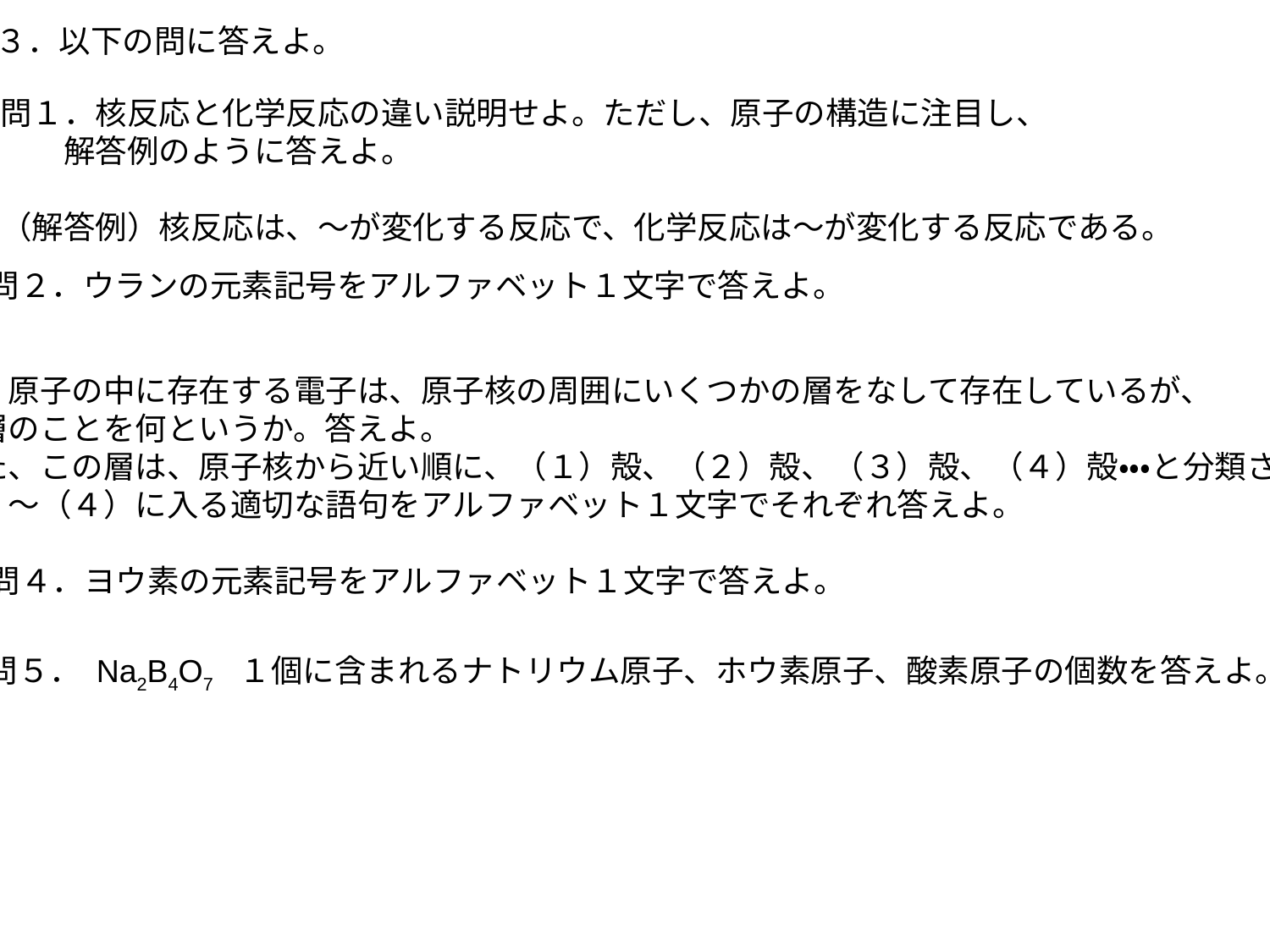

３．以下の問に答えよ。
問１．核反応と化学反応の違い説明せよ。ただし、原子の構造に注目し、
　　解答例のように答えよ。

（解答例）核反応は、～が変化する反応で、化学反応は～が変化する反応である。
問２．ウランの元素記号をアルファベット１文字で答えよ。
問３．原子の中に存在する電子は、原子核の周囲にいくつかの層をなして存在しているが、
この層のことを何というか。答えよ。
　また、この層は、原子核から近い順に、（１）殻、（２）殻、（３）殻、（４）殻・・・と分類される。
（１）～（４）に入る適切な語句をアルファベット１文字でそれぞれ答えよ。
問４．ヨウ素の元素記号をアルファベット１文字で答えよ。
問５． Na2B4O7　１個に含まれるナトリウム原子、ホウ素原子、酸素原子の個数を答えよ。